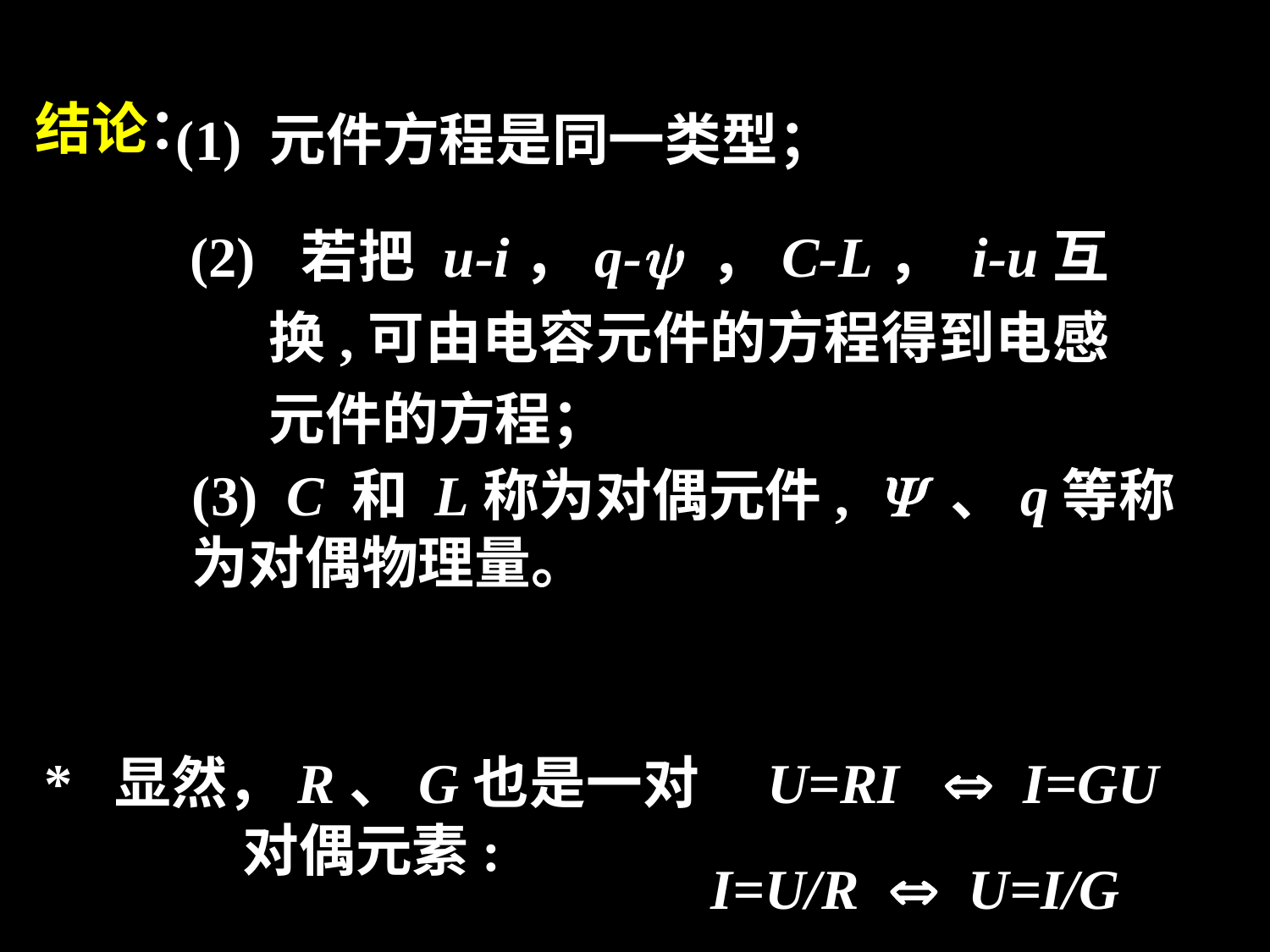

结论：
(1) 元件方程是同一类型；
(2)  若把 u-i，q-ψ ，C-L， i-u互换,可由电容元件的方程得到电感元件的方程；
(3)  C 和 L称为对偶元件,  Ψ 、q等称为对偶物理量。
*  显然，R、G也是一对对偶元素:
U=RI   ⇔  I=GU
I=U/R  ⇔  U=I/G